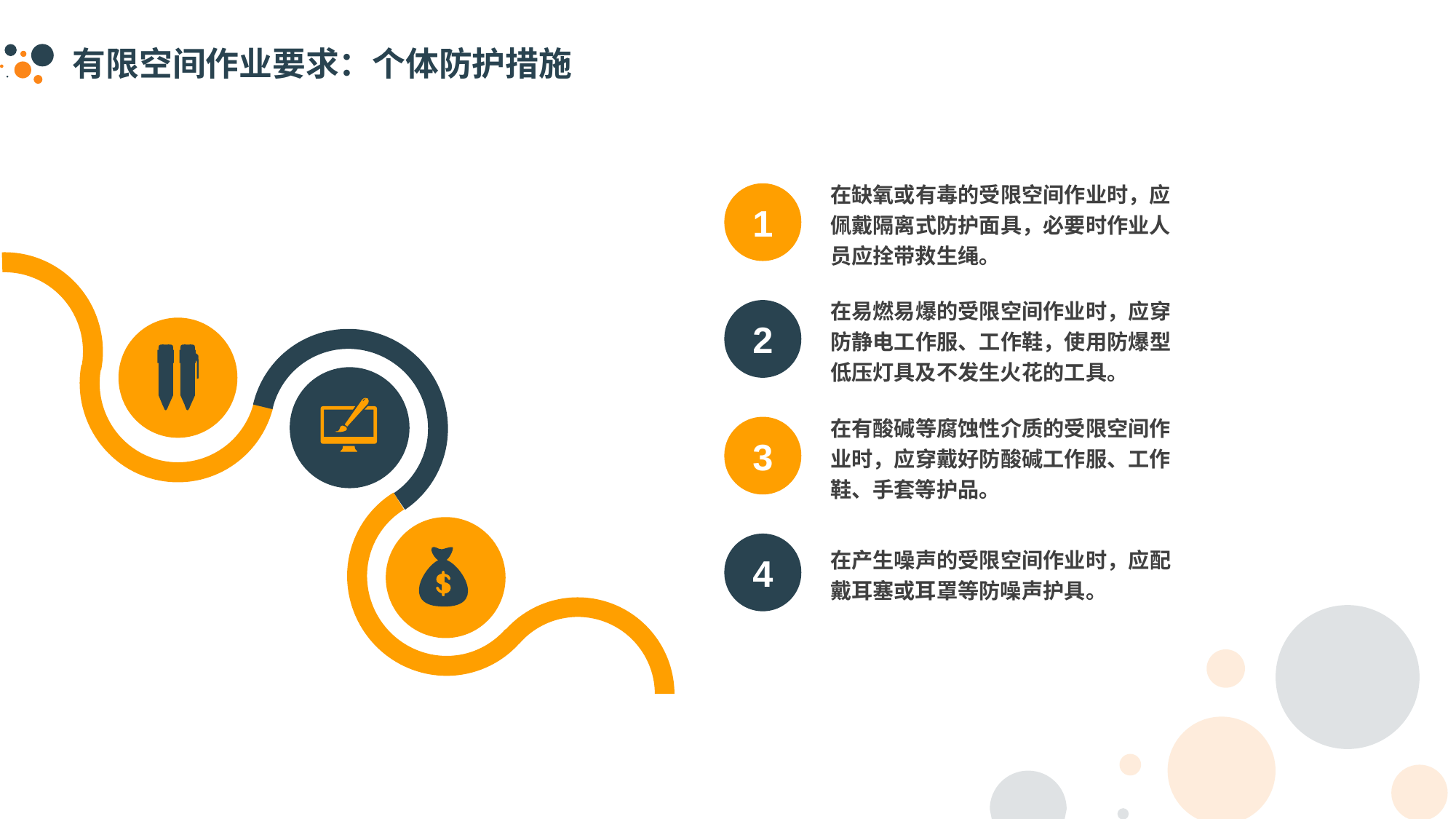

有限空间作业要求：个体防护措施

在缺氧或有毒的受限空间作业时，应佩戴隔离式防护面具，必要时作业人员应拴带救生绳。
1
在易燃易爆的受限空间作业时，应穿防静电工作服、工作鞋，使用防爆型低压灯具及不发生火花的工具。
2
在有酸碱等腐蚀性介质的受限空间作业时，应穿戴好防酸碱工作服、工作鞋、手套等护品。
3
4
在产生噪声的受限空间作业时，应配戴耳塞或耳罩等防噪声护具。